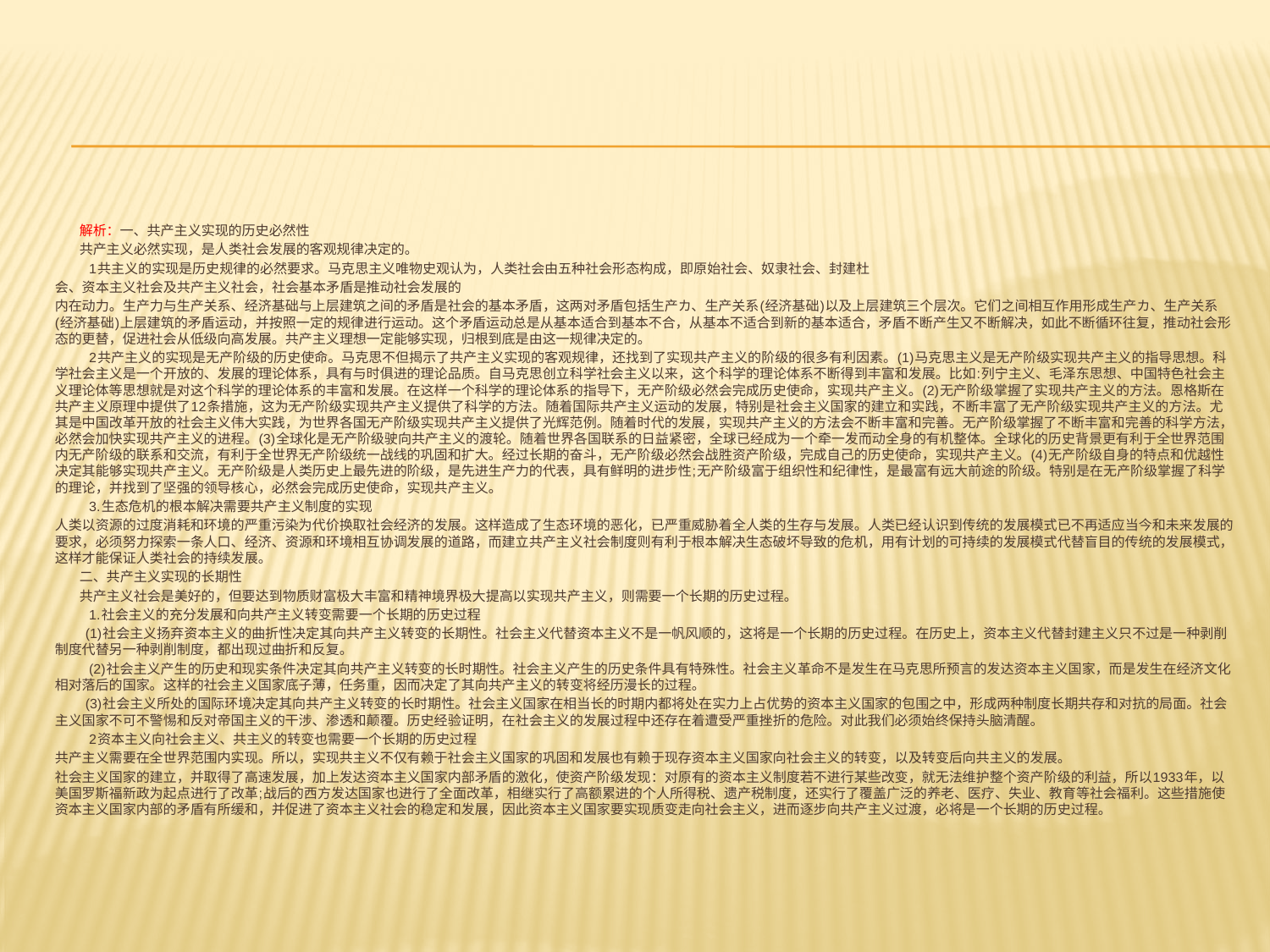

#
        解析：一、共产主义实现的历史必然性
        共产主义必然实现，是人类社会发展的客观规律决定的。
         1共主义的实现是历史规律的必然要求。马克思主义唯物史观认为，人类社会由五种社会形态构成，即原始社会、奴隶社会、封建杜
会、资本主义社会及共产主义社会，社会基本矛盾是推动社会发展的
内在动力。生产力与生产关系、经济基础与上层建筑之间的矛盾是社会的基本矛盾，这两对矛盾包括生产カ、生产关系(经济基础)以及上层建筑三个层次。它们之间相互作用形成生产カ、生产关系(经济基础)上层建筑的矛盾运动，并按照一定的规律进行运动。这个矛盾运动总是从基本适合到基本不合，从基本不适合到新的基本适合，矛盾不断产生又不断解决，如此不断循环往复，推动社会形态的更替，促进社会从低级向高发展。共产主义理想一定能够实现，归根到底是由这一规律决定的。
         2共产主义的实现是无产阶级的历史使命。马克思不但揭示了共产主义实现的客观规律，还找到了实现共产主义的阶级的很多有利因素。(1)马克思主义是无产阶级实现共产主义的指导思想。科学社会主义是一个开放的、发展的理论体系，具有与时俱进的理论品质。自马克思创立科学社会主义以来，这个科学的理论体系不断得到丰富和发展。比如:列宁主义、毛泽东思想、中国特色社会主义理论体等思想就是对这个科学的理论体系的丰富和发展。在这样一个科学的理论体系的指导下，无产阶级必然会完成历史使命，实现共产主义。(2)无产阶级掌握了实现共产主义的方法。恩格斯在共产主义原理中提供了12条措施，这为无产阶级实现共产主义提供了科学的方法。随着国际共产主义运动的发展，特别是社会主义国家的建立和实践，不断丰富了无产阶级实现共产主义的方法。尤其是中国改革开放的社会主义伟大实践，为世界各国无产阶级实现共产主义提供了光辉范例。随着时代的发展，实现共产主义的方法会不断丰富和完善。无产阶级掌握了不断丰富和完善的科学方法，必然会加快实现共产主义的进程。(3)全球化是无产阶级驶向共产主义的渡轮。随着世界各国联系的日益紧密，全球已经成为一个牵一发而动全身的有机整体。全球化的历史背景更有利于全世界范围内无产阶级的联系和交流，有利于全世界无产阶级统一战线的巩固和扩大。经过长期的奋斗，无产阶级必然会战胜资产阶级，完成自己的历史使命，实现共产主义。(4)无产阶级自身的特点和优越性决定其能够实现共产主义。无产阶级是人类历史上最先进的阶级，是先进生产力的代表，具有鲜明的进步性;无产阶级富于组织性和纪律性，是最富有远大前途的阶级。特别是在无产阶级掌握了科学的理论，并找到了坚强的领导核心，必然会完成历史使命，实现共产主义。
         3.生态危机的根本解决需要共产主义制度的实现
人类以资源的过度消耗和环境的严重污染为代价换取社会经济的发展。这样造成了生态环境的恶化，已严重威胁着全人类的生存与发展。人类已经认识到传统的发展模式已不再适应当今和未来发展的要求，必须努力探索一条人口、经济、资源和环境相互协调发展的道路，而建立共产主义社会制度则有利于根本解决生态破坏导致的危机，用有计划的可持续的发展模式代替盲目的传统的发展模式，这样才能保证人类社会的持续发展。
        二、共产主义实现的长期性
        共产主义社会是美好的，但要达到物质财富极大丰富和精神境界极大提高以实现共产主义，则需要一个长期的历史过程。
         1.社会主义的充分发展和向共产主义转变需要一个长期的历史过程
        (1)社会主义扬弃资本主义的曲折性决定其向共产主义转变的长期性。社会主义代替资本主义不是一帆风顺的，这将是一个长期的历史过程。在历史上，资本主义代替封建主义只不过是一种剥削制度代替另一种剥削制度，都出现过曲折和反复。
         (2)社会主义产生的历史和现实条件决定其向共产主义转变的长时期性。社会主义产生的历史条件具有特殊性。社会主义革命不是发生在马克思所预言的发达资本主义国家，而是发生在经济文化相对落后的国家。这样的社会主义国家底子薄，任务重，因而决定了其向共产主义的转变将经历漫长的过程。
        (3)社会主义所处的国际环境决定其向共产主义转变的长时期性。社会主义国家在相当长的时期内都将处在实力上占优势的资本主义国家的包围之中，形成两种制度长期共存和对抗的局面。社会主义国家不可不警惕和反对帝国主义的干涉、渗透和颠覆。历史经验证明，在社会主义的发展过程中还存在着遭受严重挫折的危险。对此我们必须始终保持头脑清醒。
         2资本主义向社会主义、共主义的转变也需要一个长期的历史过程
共产主义需要在全世界范围内实现。所以，实现共主义不仅有赖于社会主义国家的巩固和发展也有赖于现存资本主义国家向社会主义的转变，以及转变后向共主义的发展。
社会主义国家的建立，并取得了高速发展，加上发达资本主义国家内部矛盾的激化，使资产阶级发现：对原有的资本主义制度若不进行某些改变，就无法维护整个资产阶级的利益，所以1933年，以美国罗斯福新政为起点进行了改革;战后的西方发达国家也进行了全面改革，相继实行了高额累进的个人所得税、遗产税制度，还实行了覆盖广泛的养老、医疗、失业、教育等社会福利。这些措施使资本主义国家内部的矛盾有所缓和，并促进了资本主义社会的稳定和发展，因此资本主义国家要实现质变走向社会主义，进而逐步向共产主义过渡，必将是一个长期的历史过程。